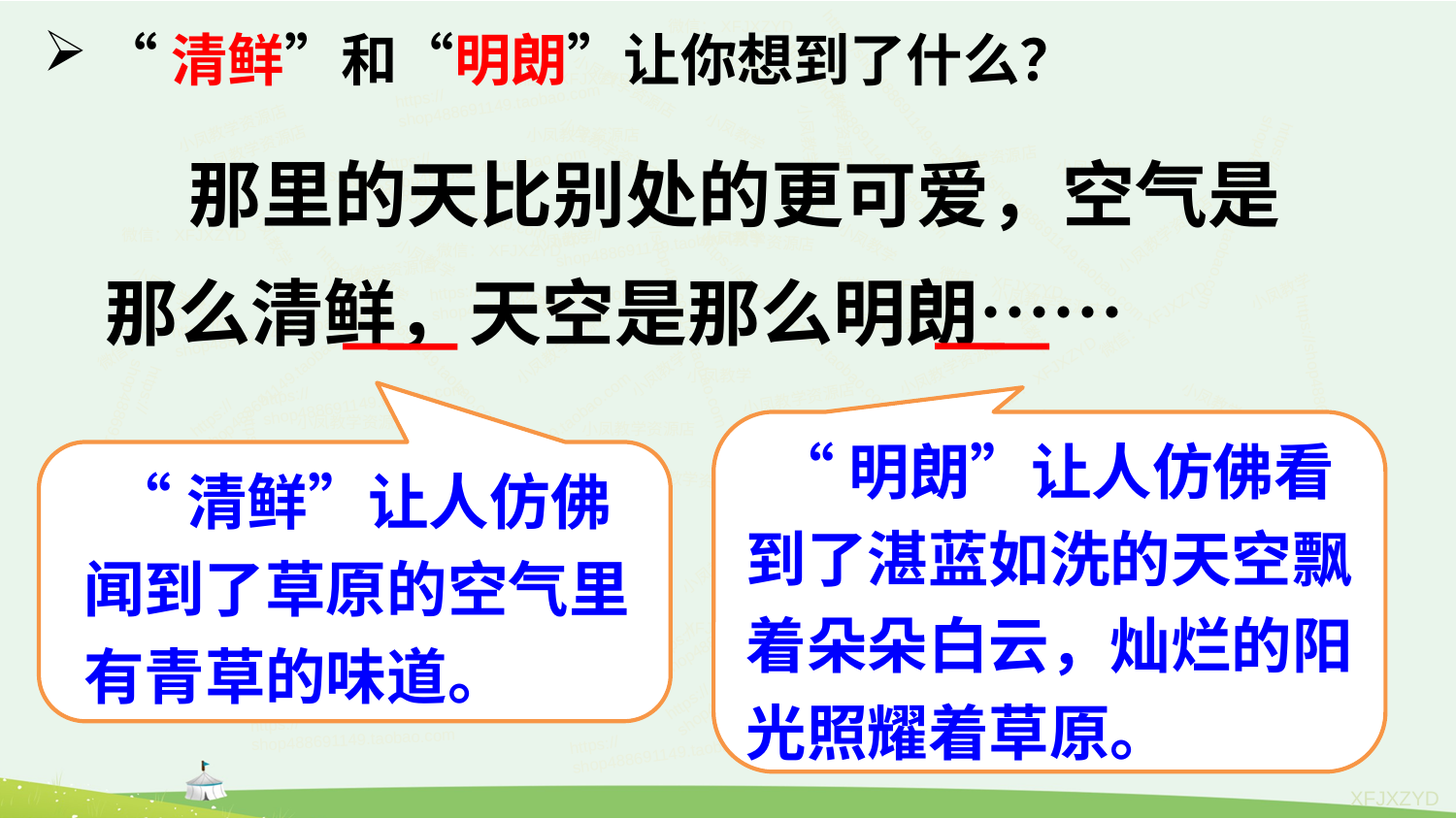

“清鲜”和“明朗”让你想到了什么？
    那里的天比别处的更可爱，空气是那么清鲜，天空是那么明朗……

  “明朗”让人仿佛看到了湛蓝如洗的天空飘着朵朵白云，灿烂的阳光照耀着草原。

  “清鲜”让人仿佛闻到了草原的空气里有青草的味道。